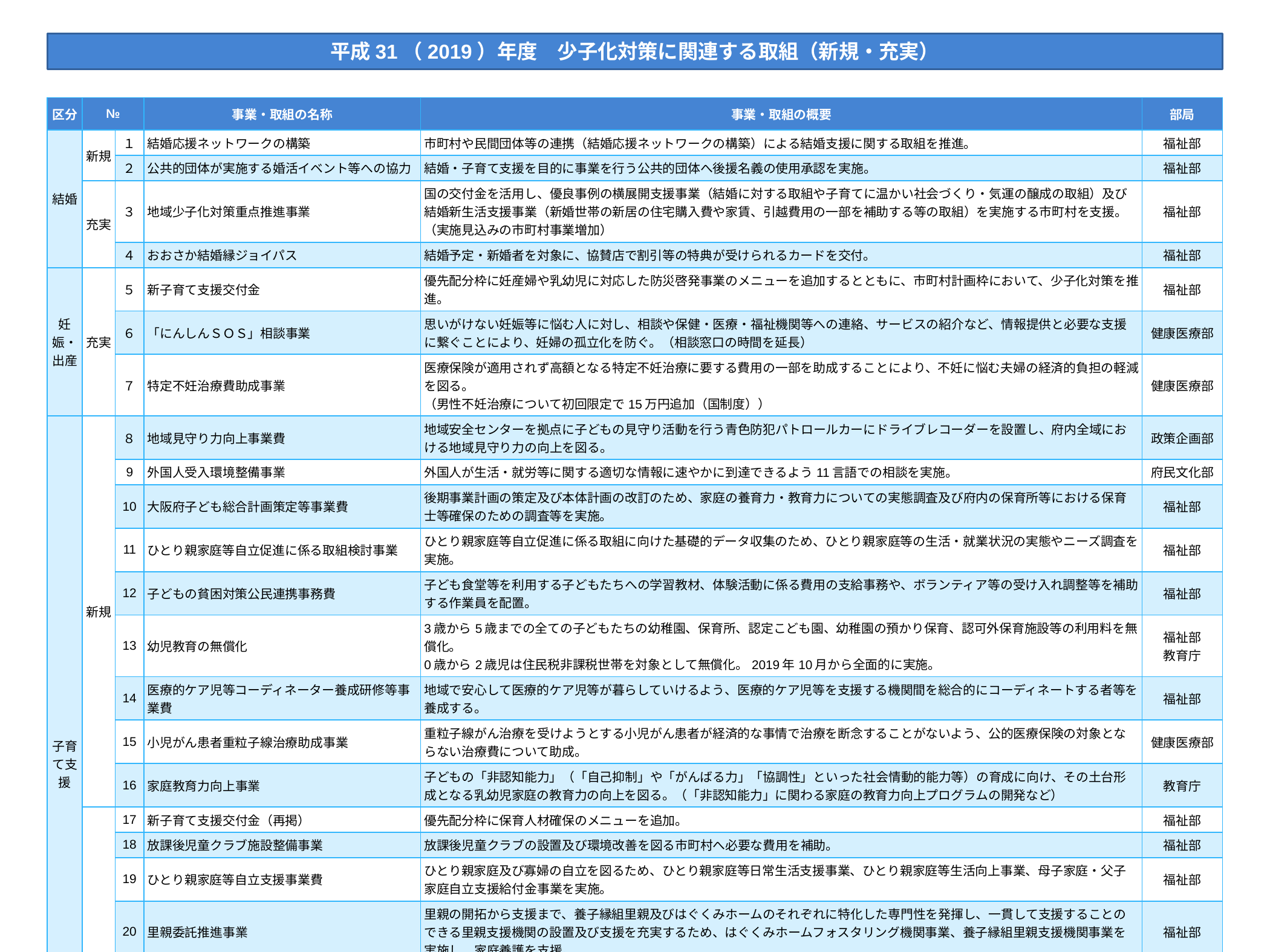

平成31（2019）年度　少子化対策に関連する取組（新規・充実）
| 区分 | № |  | 事業・取組の名称 | 事業・取組の概要 | 部局 |
| --- | --- | --- | --- | --- | --- |
| 結婚 | 新規 | １ | 結婚応援ネットワークの構築 | 市町村や民間団体等の連携（結婚応援ネットワークの構築）による結婚支援に関する取組を推進。 | 福祉部 |
|  |  | ２ | 公共的団体が実施する婚活イベント等への協力 | 結婚・子育て支援を目的に事業を行う公共的団体へ後援名義の使用承認を実施。 | 福祉部 |
|  | 充実 | ３ | 地域少子化対策重点推進事業 | 国の交付金を活用し、優良事例の横展開支援事業（結婚に対する取組や子育てに温かい社会づくり・気運の醸成の取組）及び結婚新生活支援事業（新婚世帯の新居の住宅購入費や家賃、引越費用の一部を補助する等の取組）を実施する市町村を支援。（実施見込みの市町村事業増加） | 福祉部 |
|  |  | ４ | おおさか結婚縁ジョイパス | 結婚予定・新婚者を対象に、協賛店で割引等の特典が受けられるカードを交付。 | 福祉部 |
| 妊娠・出産 | 充実 | ５ | 新子育て支援交付金 | 優先配分枠に妊産婦や乳幼児に対応した防災啓発事業のメニューを追加するとともに、市町村計画枠において、少子化対策を推進。 | 福祉部 |
|  |  | ６ | 「にんしんＳＯＳ」相談事業 | 思いがけない妊娠等に悩む人に対し、相談や保健・医療・福祉機関等への連絡、サービスの紹介など、情報提供と必要な支援に繋ぐことにより、妊婦の孤立化を防ぐ。（相談窓口の時間を延長） | 健康医療部 |
|  |  | ７ | 特定不妊治療費助成事業 | 医療保険が適用されず高額となる特定不妊治療に要する費用の一部を助成することにより、不妊に悩む夫婦の経済的負担の軽減を図る。 （男性不妊治療について初回限定で15万円追加（国制度）） | 健康医療部 |
| 子育て支援 | 新規 | ８ | 地域見守り力向上事業費 | 地域安全センターを拠点に子どもの見守り活動を行う青色防犯パトロールカーにドライブレコーダーを設置し、府内全域における地域見守り力の向上を図る。 | 政策企画部 |
|  |  | 9 | 外国人受入環境整備事業 | 外国人が生活・就労等に関する適切な情報に速やかに到達できるよう11言語での相談を実施。 | 府民文化部 |
|  |  | 10 | 大阪府子ども総合計画策定等事業費 | 後期事業計画の策定及び本体計画の改訂のため、家庭の養育力・教育力についての実態調査及び府内の保育所等における保育士等確保のための調査等を実施。 | 福祉部 |
|  |  | 11 | ひとり親家庭等自立促進に係る取組検討事業 | ひとり親家庭等自立促進に係る取組に向けた基礎的データ収集のため、ひとり親家庭等の生活・就業状況の実態やニーズ調査を実施。 | 福祉部 |
|  |  | 12 | 子どもの貧困対策公民連携事務費 | 子ども食堂等を利用する子どもたちへの学習教材、体験活動に係る費用の支給事務や、ボランティア等の受け入れ調整等を補助する作業員を配置。 | 福祉部 |
|  |  | 13 | 幼児教育の無償化 | 3歳から5歳までの全ての子どもたちの幼稚園、保育所、認定こども園、幼稚園の預かり保育、認可外保育施設等の利用料を無償化。 0歳から2歳児は住民税非課税世帯を対象として無償化。2019年10月から全面的に実施。 | 福祉部 教育庁 |
|  |  | 14 | 医療的ケア児等コーディネーター養成研修等事業費 | 地域で安心して医療的ケア児等が暮らしていけるよう、医療的ケア児等を支援する機関間を総合的にコーディネートする者等を養成する。 | 福祉部 |
|  |  | 15 | 小児がん患者重粒子線治療助成事業 | 重粒子線がん治療を受けようとする小児がん患者が経済的な事情で治療を断念することがないよう、公的医療保険の対象とならない治療費について助成。 | 健康医療部 |
|  |  | 16 | 家庭教育力向上事業 | 子どもの「非認知能力」（「自己抑制」や「がんばる力」「協調性」といった社会情動的能力等）の育成に向け、その土台形成となる乳幼児家庭の教育力の向上を図る。（「非認知能力」に関わる家庭の教育力向上プログラムの開発など） | 教育庁 |
|  | 充実 | 17 | 新子育て支援交付金（再掲） | 優先配分枠に保育人材確保のメニューを追加。 | 福祉部 |
|  |  | 18 | 放課後児童クラブ施設整備事業 | 放課後児童クラブの設置及び環境改善を図る市町村へ必要な費用を補助。 | 福祉部 |
|  |  | 19 | ひとり親家庭等自立支援事業費 | ひとり親家庭及び寡婦の自立を図るため、ひとり親家庭等日常生活支援事業、ひとり親家庭等生活向上事業、母子家庭・父子家庭自立支援給付金事業を実施。 | 福祉部 |
|  |  | 20 | 里親委託推進事業 | 里親の開拓から支援まで、養子縁組里親及びはぐくみホームのそれぞれに特化した専門性を発揮し、一貫して支援することのできる里親支援機関の設置及び支援を充実するため、はぐくみホームフォスタリング機関事業、養子縁組里親支援機関事業を実施し、家庭養護を支援。 | 福祉部 |
|  |  | 21 | 社会的養護自立支援事業 | 現行の措置費制度上、子どもの誕生日をもって措置が解除されることになっていることから、在学期間中に退所・自立を余儀なくされる対象者に対し、大学等の卒業まで施設等において居住した場合に係る費用を補助し就学を支えるため、社会的養護における大学等就学者の卒業までの居住支援事業を実施。 | 福祉部 |
|  |  | 22 | 児童虐待対策費 | 児童虐待に係る緊急対応体制の整備、関係機関との連携及び広報啓発等を行うことにより、増加、深刻化する児童虐待問題に適切に対応する。（一時保護所のアセスメント機能強化、児童虐待事案の全件共有等） | 福祉部 |
|  |  | 23 | 大阪府委託訓練事業費（の一部） | 離職者等再就職訓練の介護・医療・事務系分野の一部に、ひとり親家庭の父母の申し込みを優先する託児サービス付きの訓練科目を設定して実施。 | 商工労働部 |
| 全般 | 充実 | 24 | ＳＮＳによる情報発信等 | 切れ目のない支援として婚活・結婚をはじめ出産・子育てなど、府や市町村、団体等の取組みを情報発信。 | 福祉部 |